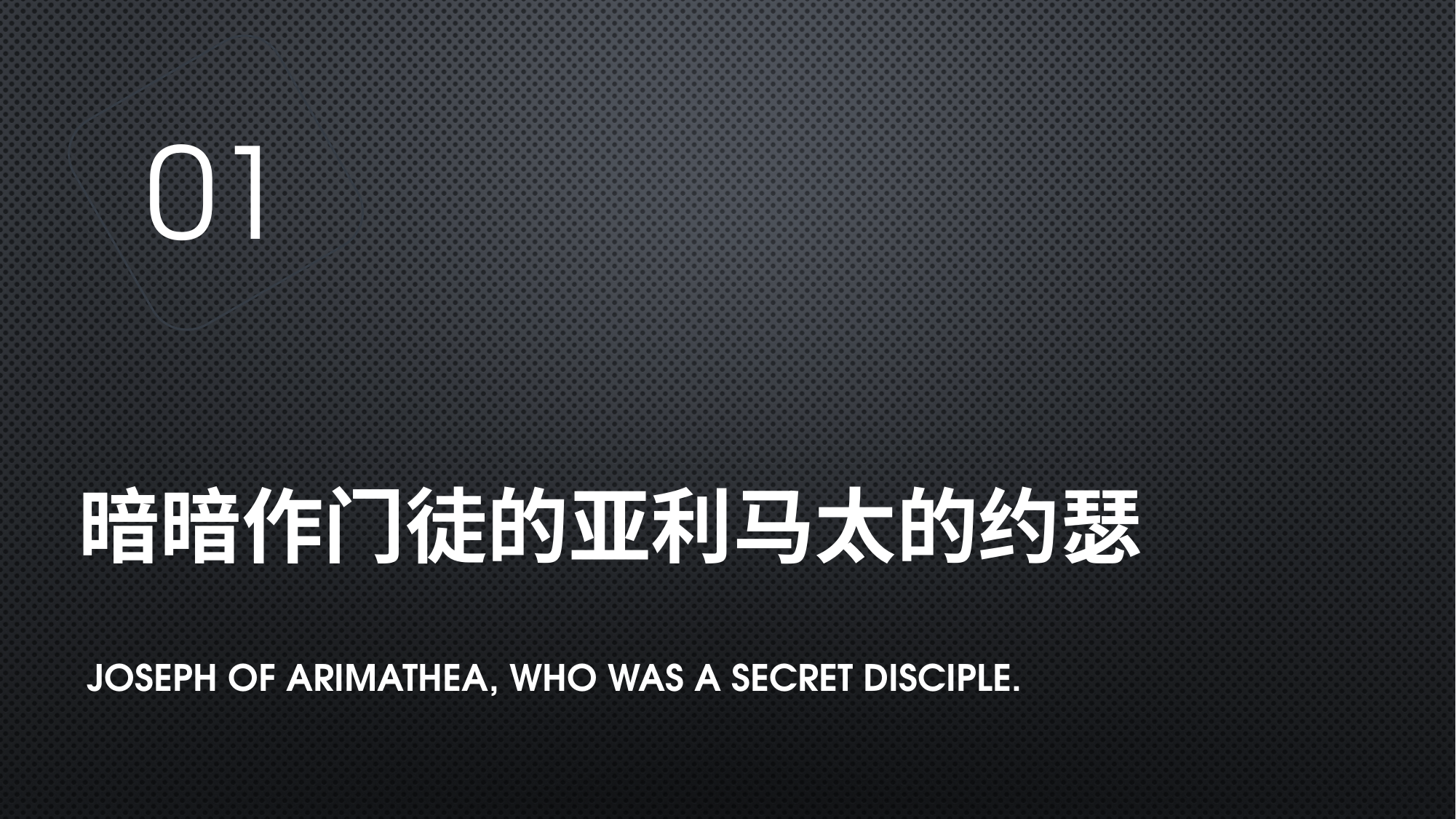

01
# 暗暗作门徒的亚利马太的约瑟
Joseph of Arimathea, who was a secret disciple.